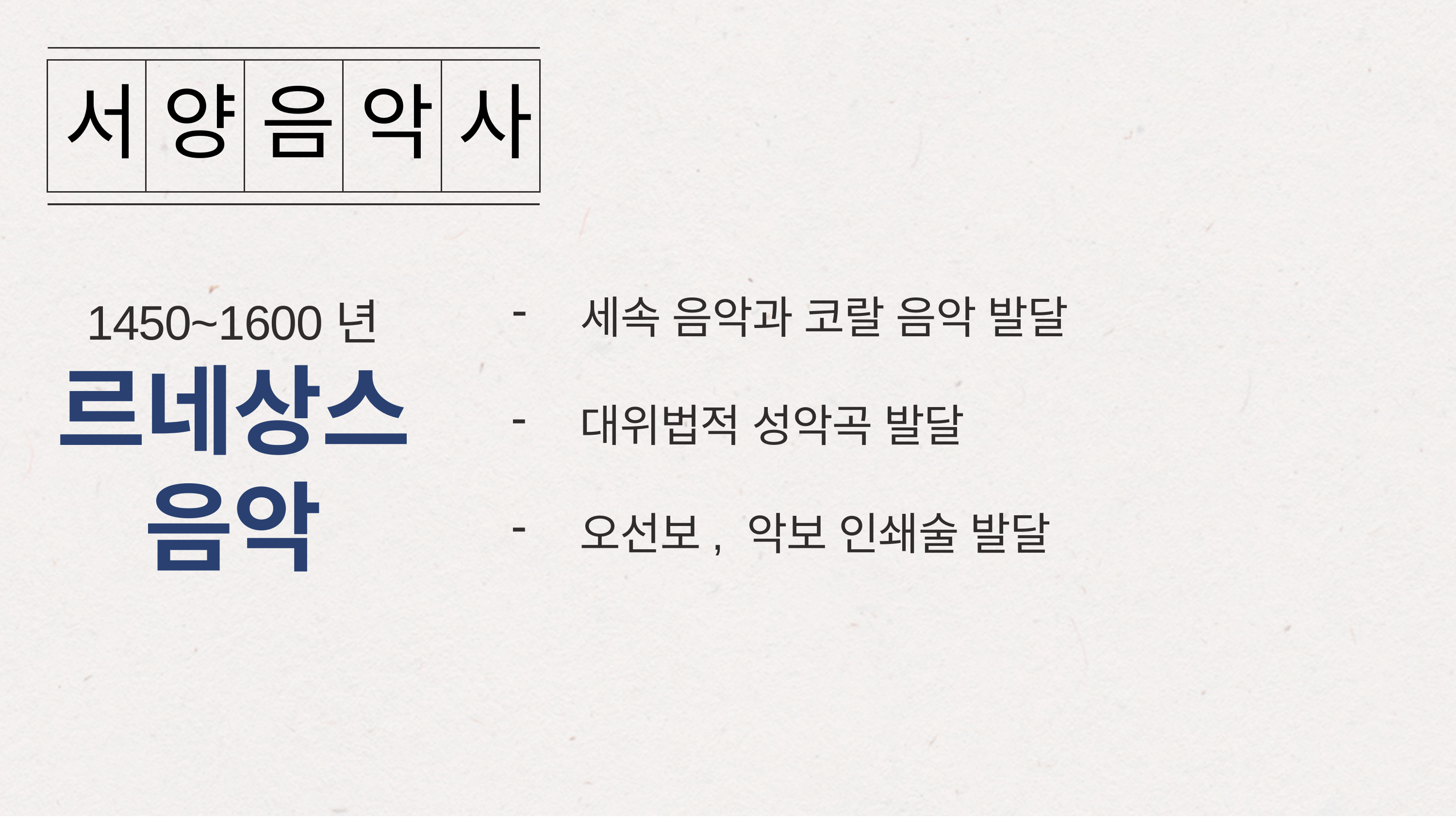

| 서 | 양 | 음 | 악 | 사 |
| --- | --- | --- | --- | --- |

세속 음악과 코랄 음악 발달
1450~1600년
르네상스 음악
대위법적 성악곡 발달
오선보, 악보 인쇄술 발달